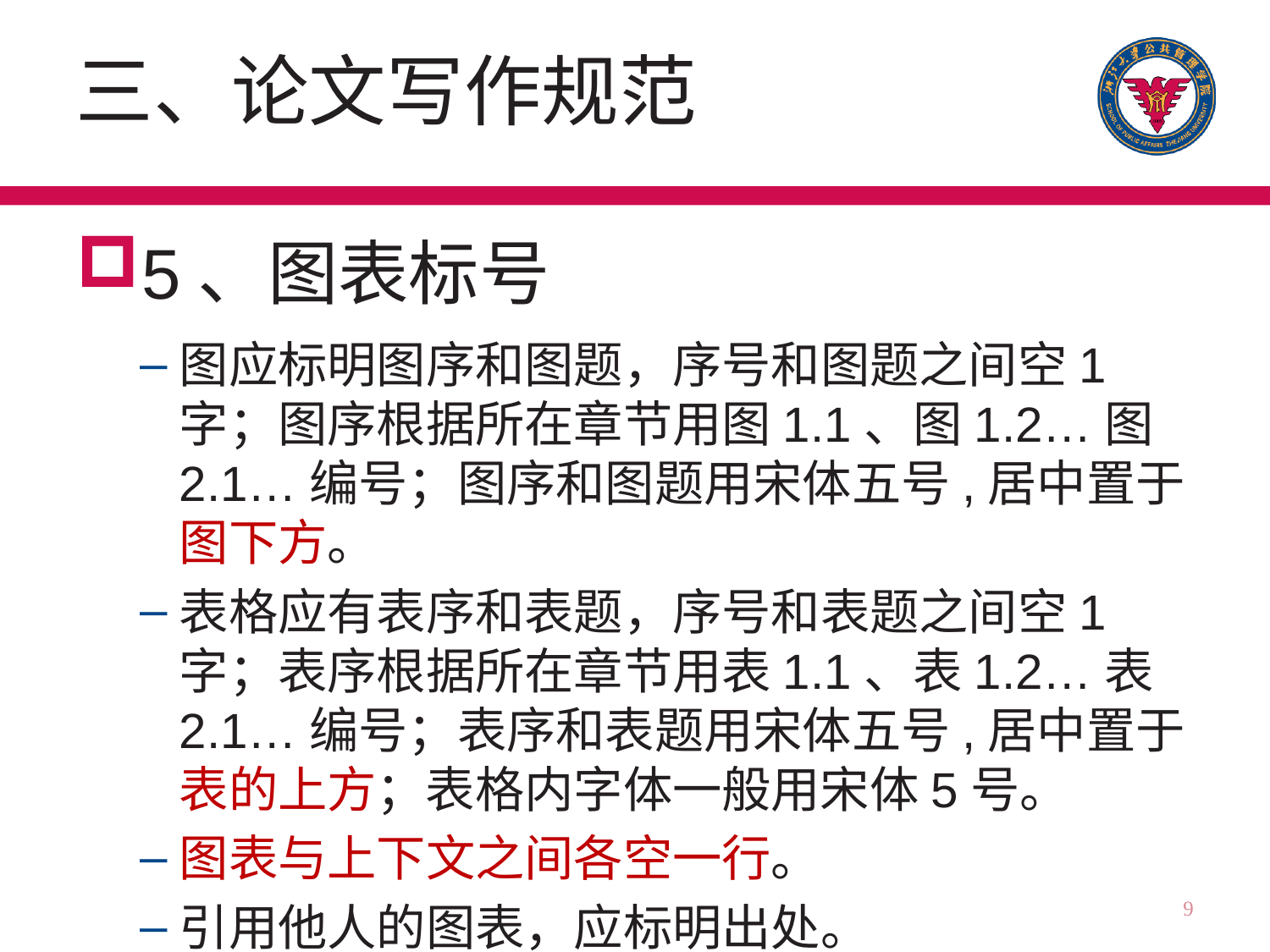

# 三、论文写作规范
5、图表标号
图应标明图序和图题，序号和图题之间空1字；图序根据所在章节用图1.1、图1.2…图2.1…编号；图序和图题用宋体五号,居中置于图下方。
表格应有表序和表题，序号和表题之间空1字；表序根据所在章节用表1.1、表1.2…表2.1…编号；表序和表题用宋体五号,居中置于表的上方；表格内字体一般用宋体5号。
图表与上下文之间各空一行。
引用他人的图表，应标明出处。

9